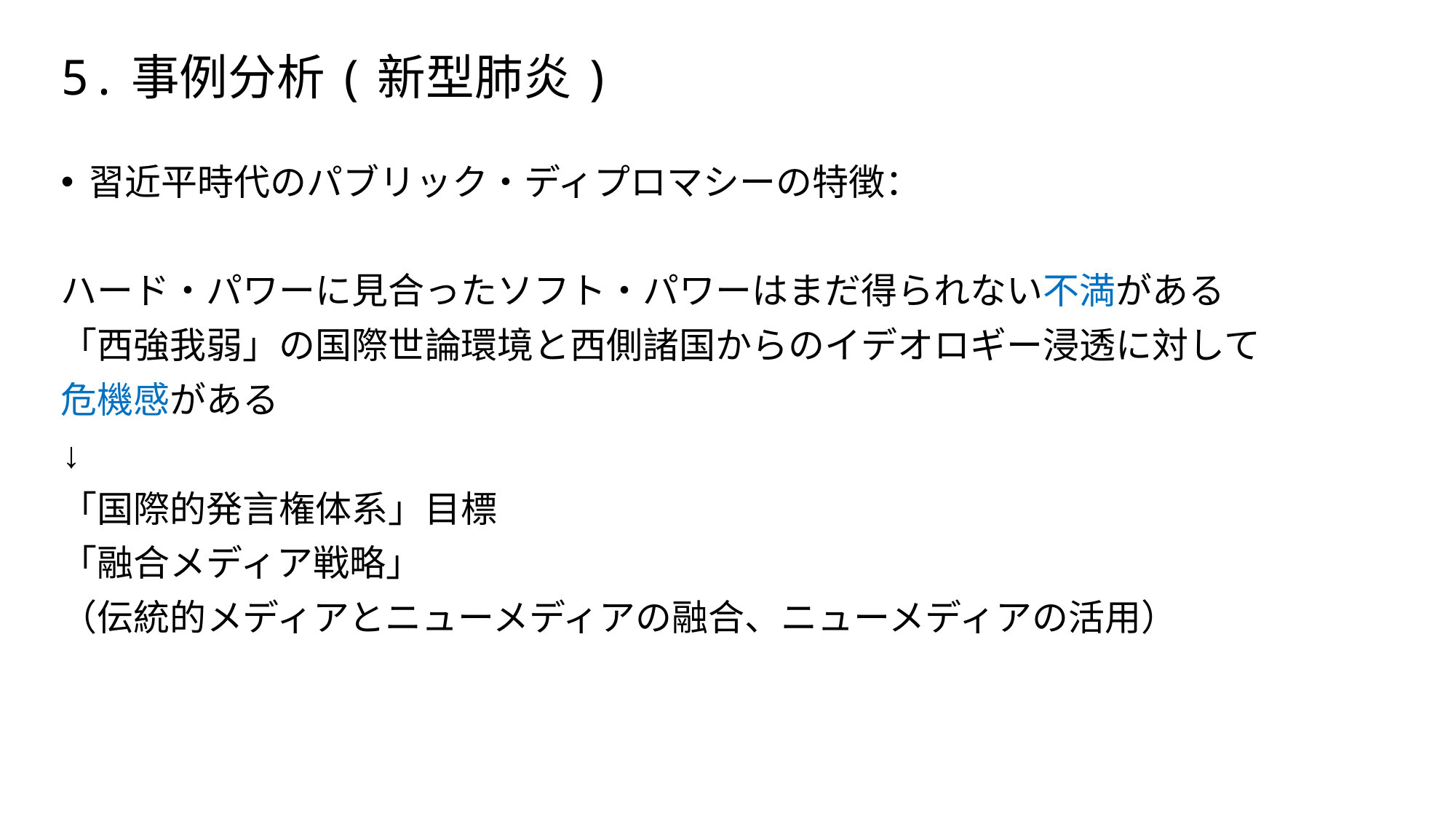

# 5.事例分析(新型肺炎)
習近平時代のパブリック・ディプロマシーの特徴：

ハード・パワーに見合ったソフト・パワーはまだ得られない不満がある
「西強我弱」の国際世論環境と西側諸国からのイデオロギー浸透に対して
危機感がある
↓
「国際的発言権体系」目標
「融合メディア戦略」
（伝統的メディアとニューメディアの融合、ニューメディアの活用）